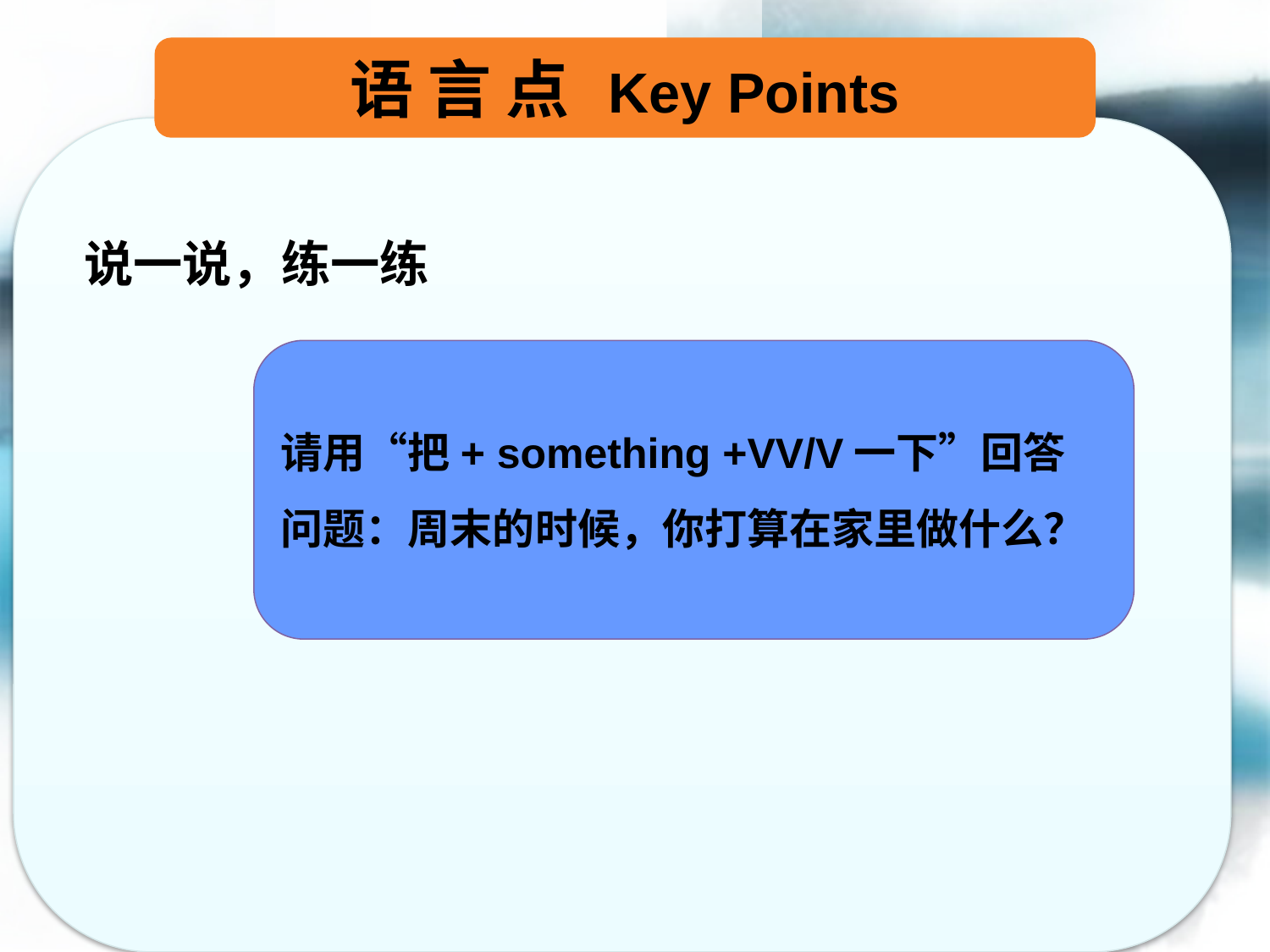

语 言 点  Key Points

说一说，练一练

请用“把+ something +VV/V一下”回答问题：周末的时候，你打算在家里做什么？